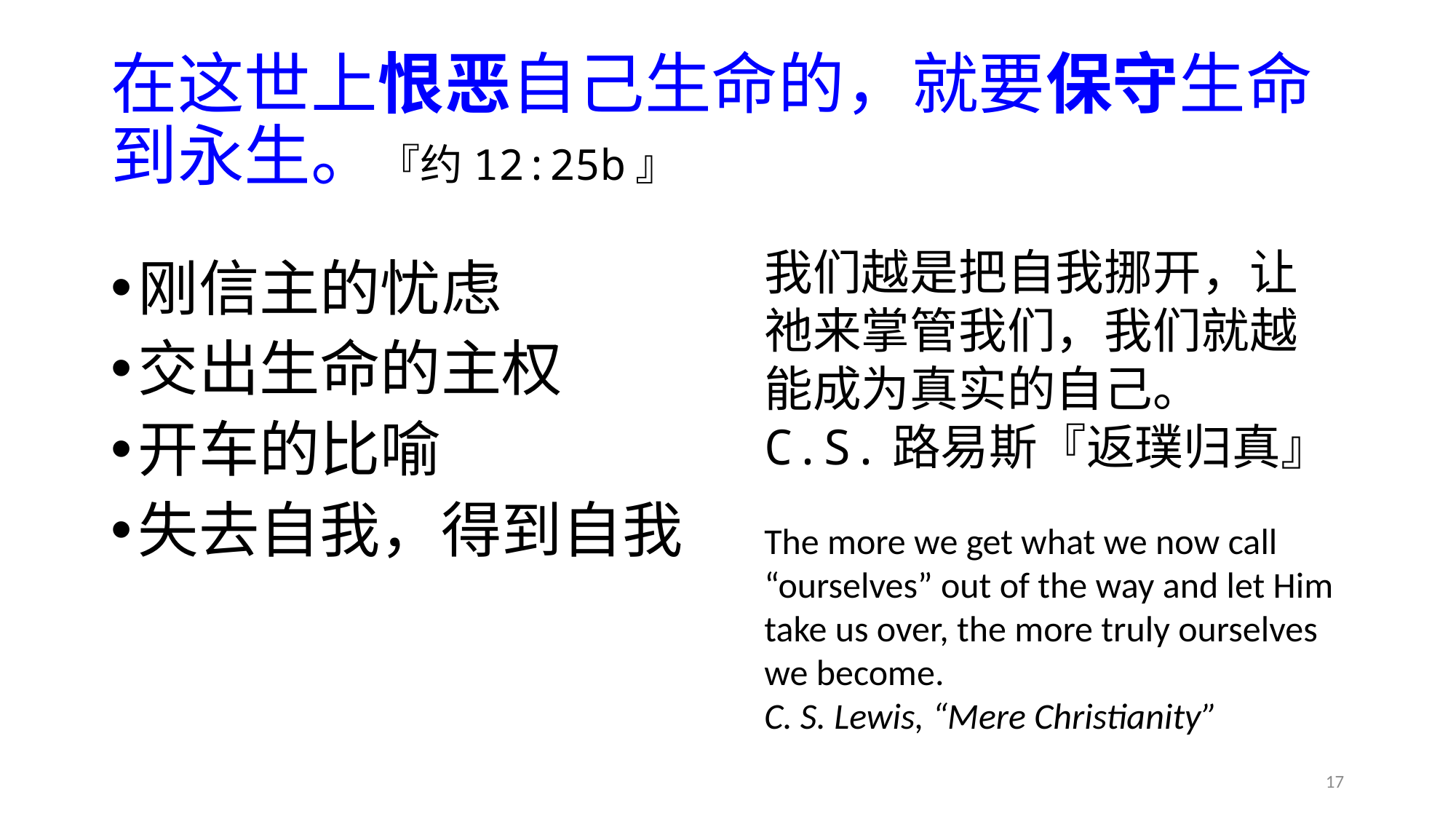

# 在这世上恨恶自己生命的，就要保守生命到永生。『约12:25b』
我们越是把自我挪开，让祂来掌管我们，我们就越能成为真实的自己。
C.S.路易斯『返璞归真』

The more we get what we now call “ourselves” out of the way and let Him take us over, the more truly ourselves we become.
C. S. Lewis, “Mere Christianity”
刚信主的忧虑
交出生命的主权
开车的比喻
失去自我，得到自我
17